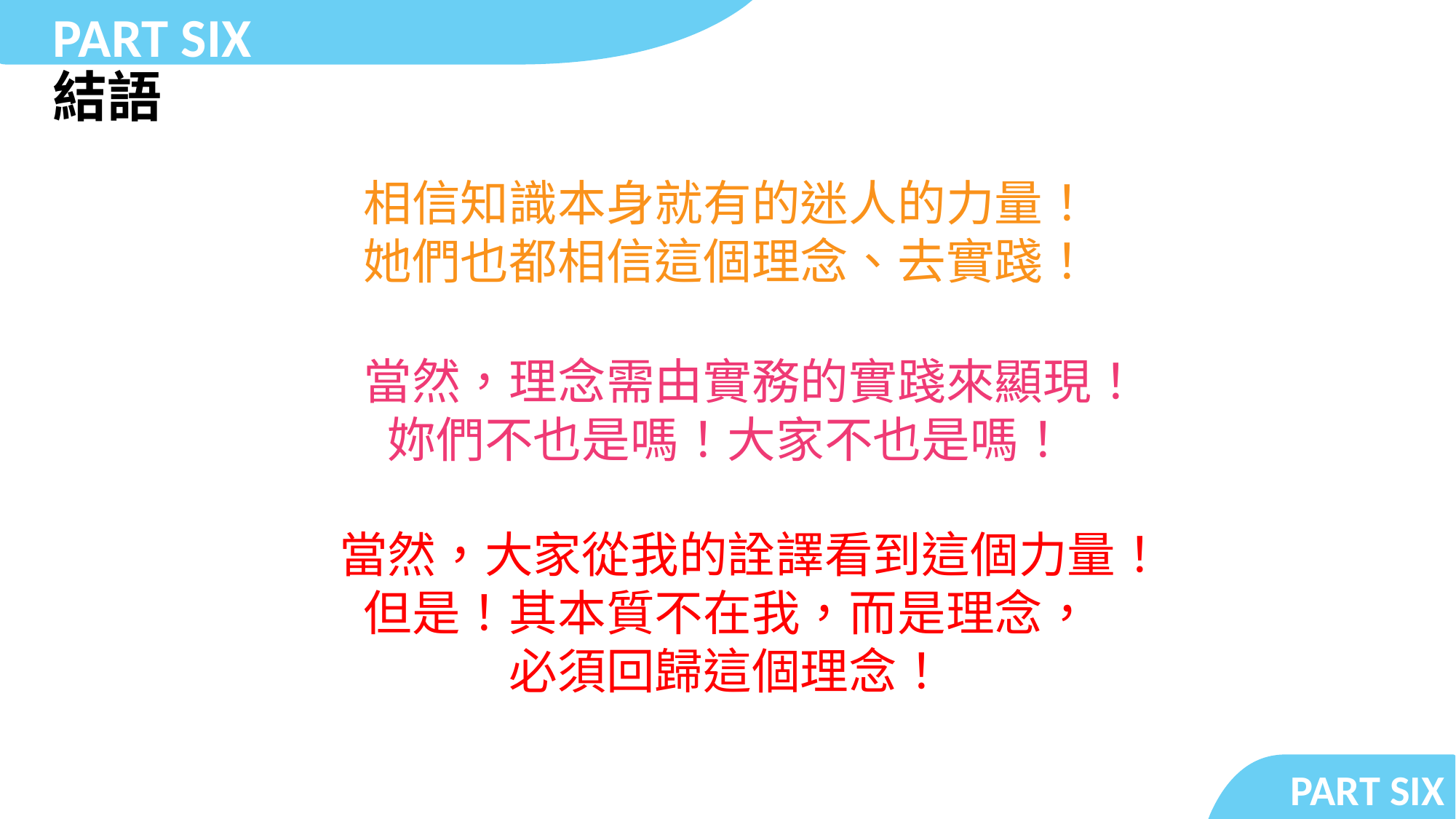

PART SIX
結語
相信知識本身就有的迷人的力量！
她們也都相信這個理念、去實踐！
當然，理念需由實務的實踐來顯現！妳們不也是嗎！大家不也是嗎！
當然，大家從我的詮譯看到這個力量！但是！其本質不在我，而是理念，
必須回歸這個理念！
PART SIX